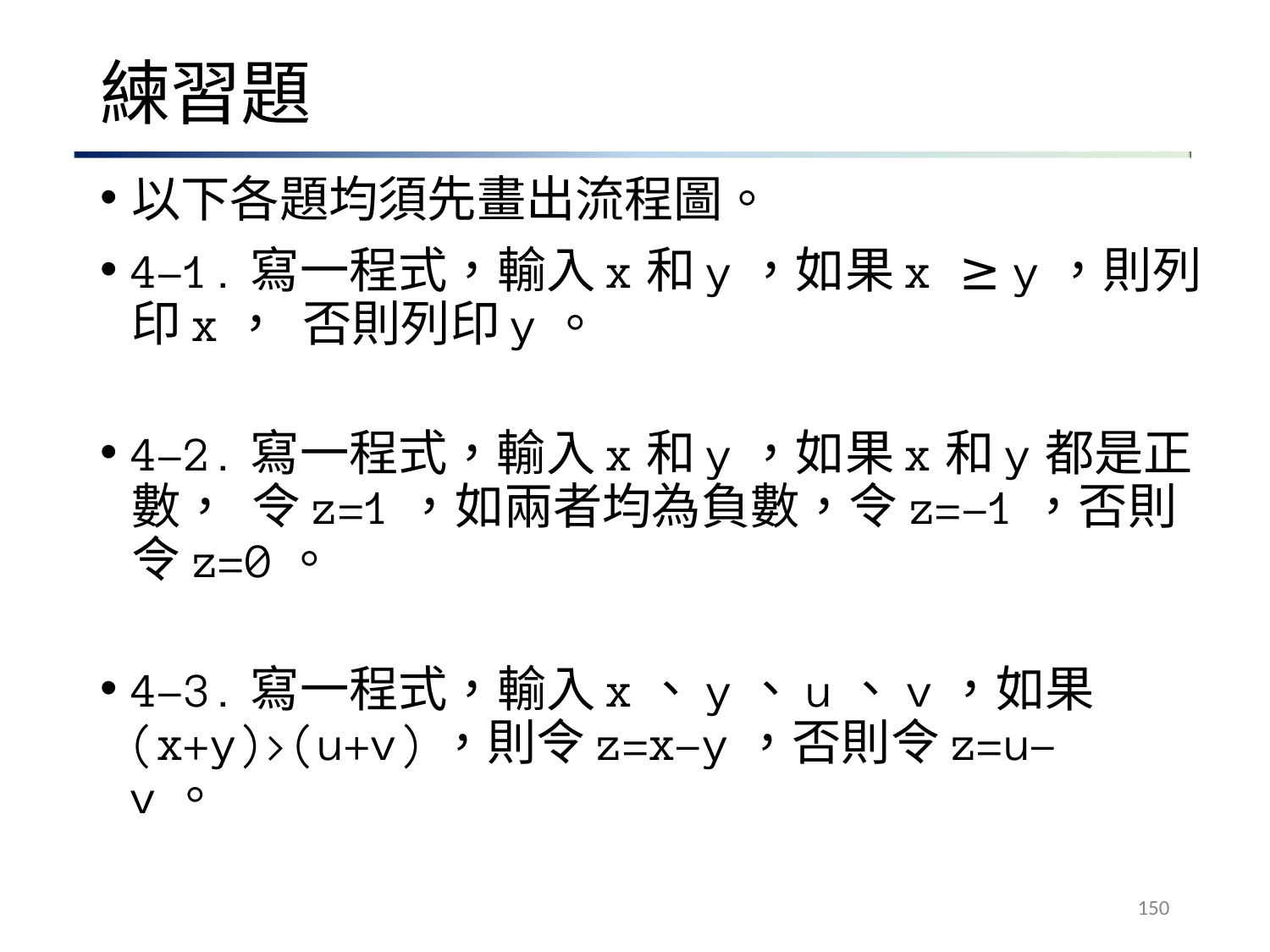

# 練習題
以下各題均須先畫出流程圖。
4-1.寫一程式，輸入x和y，如果x ≥ y，則列印x，  否則列印y。

4-2.寫一程式，輸入x和y，如果x和y都是正數，  令z=1，如兩者均為負數，令z=-1，否則令z=0。

4-3.寫一程式，輸入x、y、u、v，如果 (x+y)>(u+v)，則令z=x-y，否則令z=u-v。
150